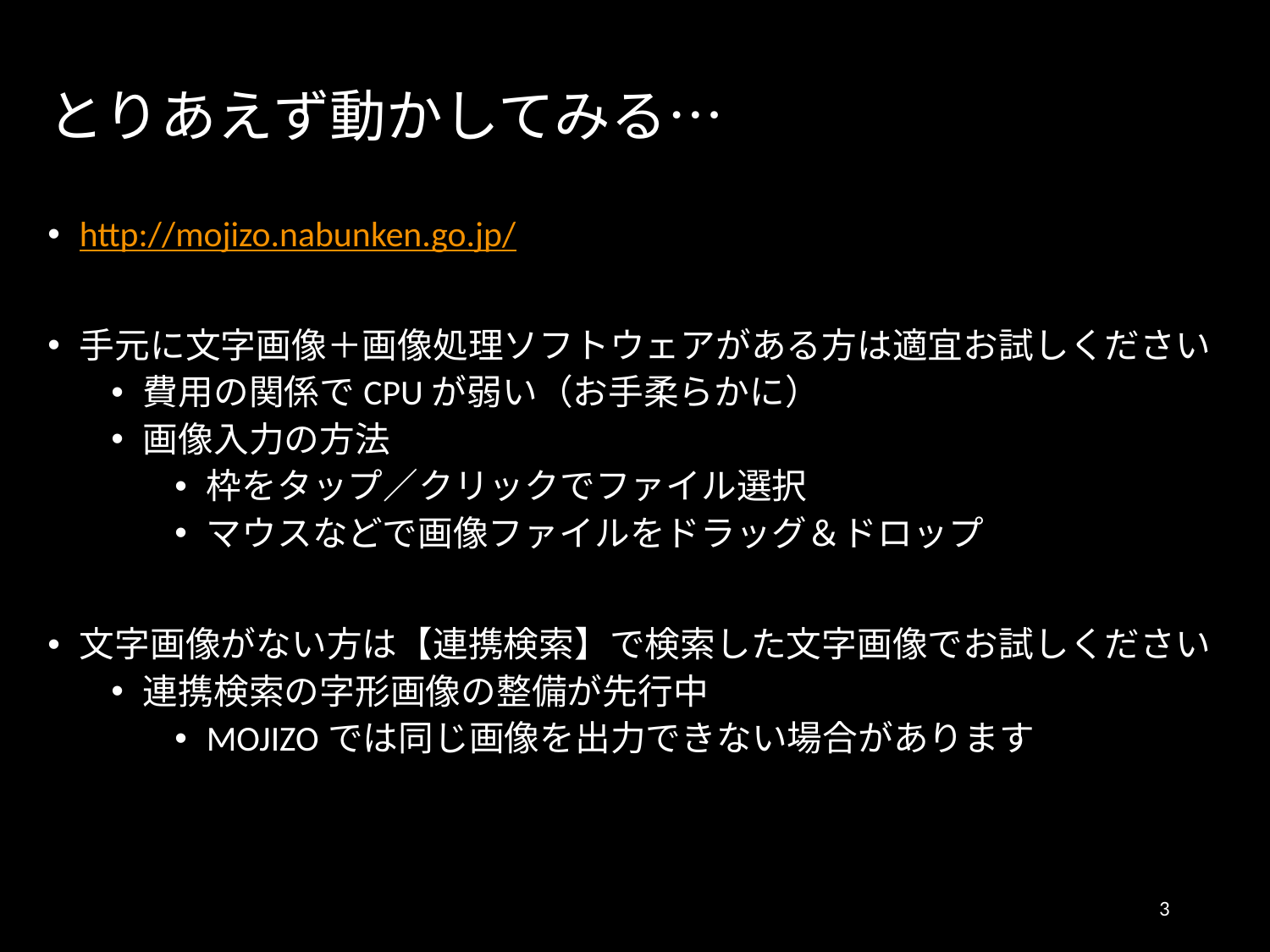

# とりあえず動かしてみる…
http://mojizo.nabunken.go.jp/

手元に文字画像＋画像処理ソフトウェアがある方は適宜お試しください
費用の関係でCPUが弱い（お手柔らかに）
画像入力の方法
枠をタップ／クリックでファイル選択
マウスなどで画像ファイルをドラッグ＆ドロップ

文字画像がない方は【連携検索】で検索した文字画像でお試しください
連携検索の字形画像の整備が先行中
MOJIZOでは同じ画像を出力できない場合があります
3